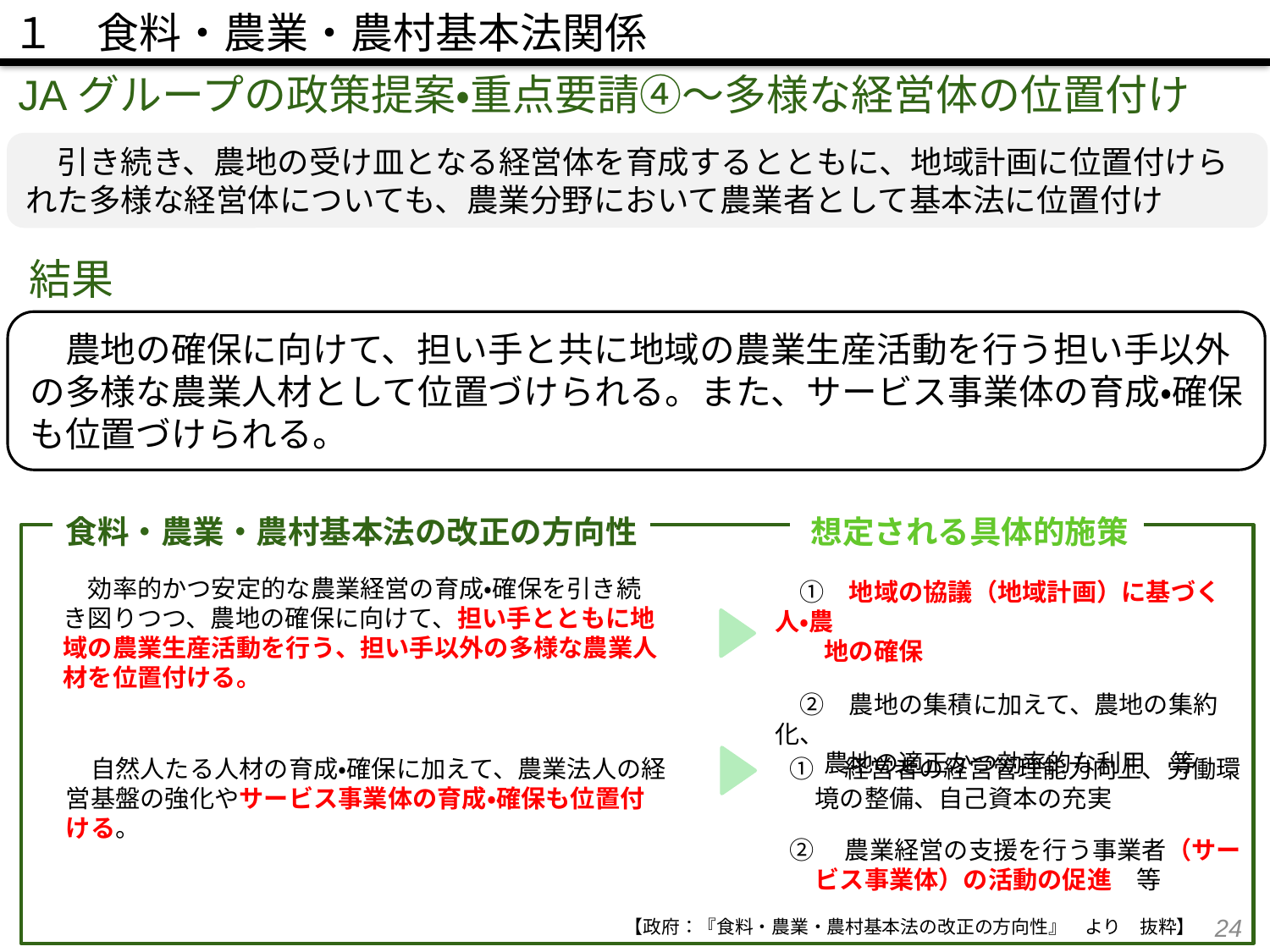

１　食料・農業・農村基本法関係
JAグループの政策提案・重点要請④～多様な経営体の位置付け
　引き続き、農地の受け皿となる経営体を育成するとともに、地域計画に位置付けられた多様な経営体についても、農業分野において農業者として基本法に位置付け
結果
　農地の確保に向けて、担い手と共に地域の農業生産活動を行う担い手以外の多様な農業人材として位置づけられる。また、サービス事業体の育成・確保も位置づけられる。
食料・農業・農村基本法の改正の方向性
想定される具体的施策

　効率的かつ安定的な農業経営の育成・確保を引き続き図りつつ、農地の確保に向けて、担い手とともに地域の農業生産活動を行う、担い手以外の多様な農業人材を位置付ける。
　①　地域の協議（地域計画）に基づく人・農
　　地の確保

　②　農地の集積に加えて、農地の集約化、
　　農地の適正かつ効率的な利用　等

①　経営者の経営管理能力向上、労働環境の整備、自己資本の充実

②　農業経営の支援を行う事業者（サービス事業体）の活動の促進　等
　自然人たる人材の育成・確保に加えて、農業法人の経営基盤の強化やサービス事業体の育成・確保も位置付ける。

【政府：『食料・農業・農村基本法の改正の方向性』　より　抜粋】
24